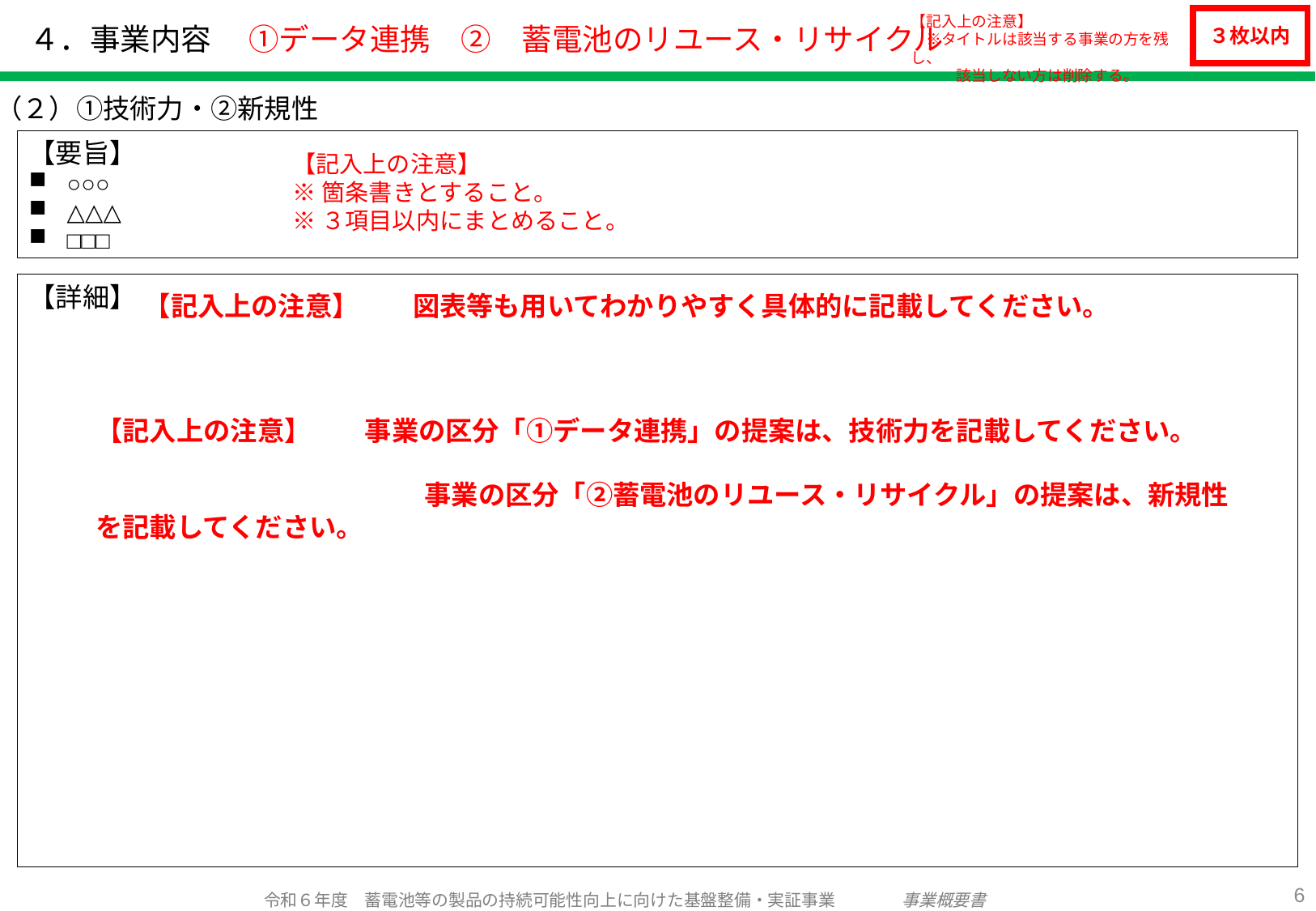

# ４．事業内容　 ①データ連携　②　蓄電池のリユース・リサイクル
【記入上の注意】
　※タイトルは該当する事業の方を残し、
　　　該当しない方は削除する。
３枚以内
（２）①技術力・②新規性
【要旨】
○○○
△△△
□□□
【記入上の注意】
※箇条書きとすること。
※３項目以内にまとめること。
【詳細】
【記入上の注意】　　図表等も用いてわかりやすく具体的に記載してください。

【記入上の注意】　　事業の区分「①データ連携」の提案は、技術力を記載してください。
　　　　　　　　　　　　 事業の区分「②蓄電池のリユース・リサイクル」の提案は、新規性を記載してください。

6